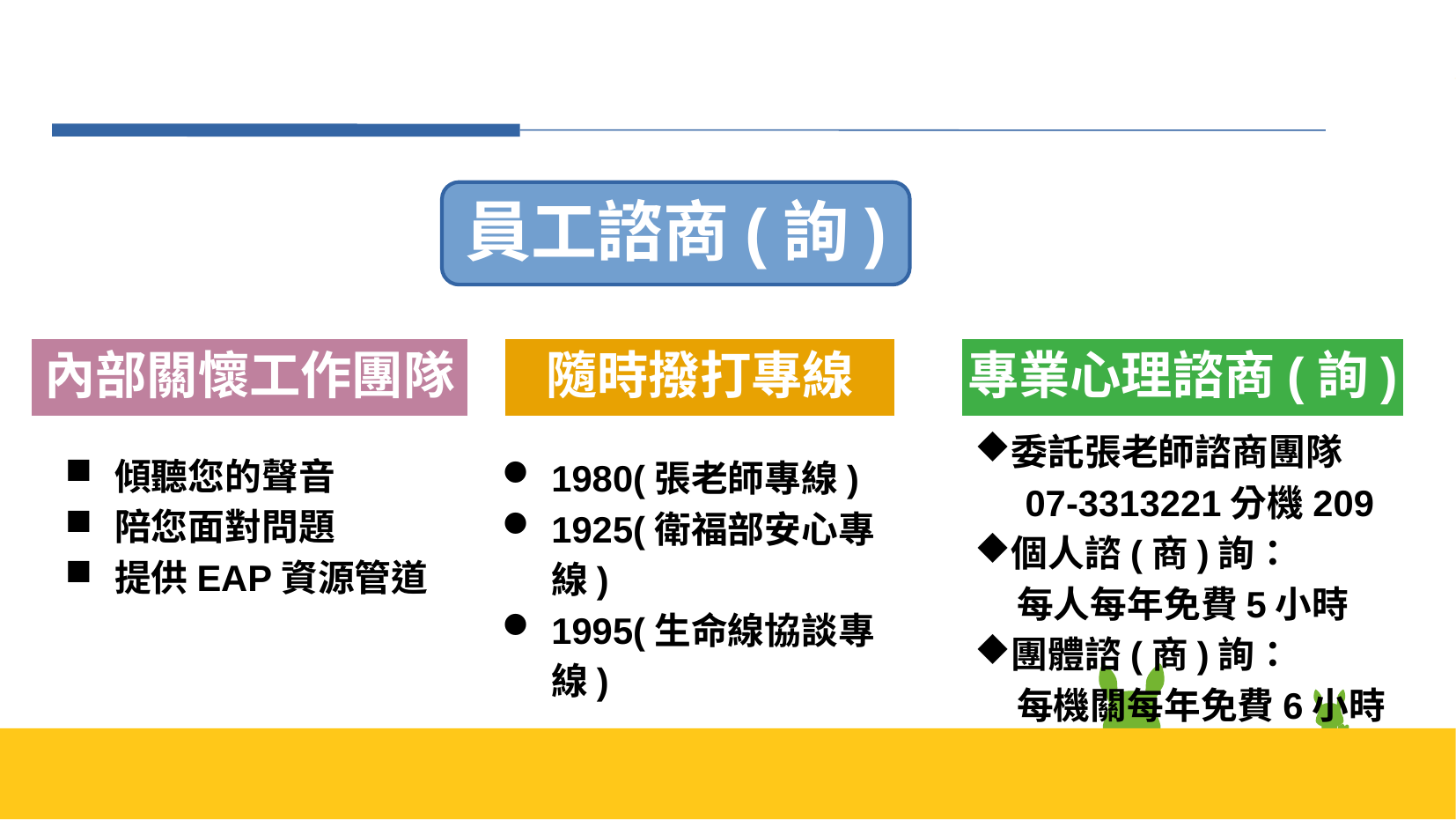

員工諮商(詢)
內部關懷工作團隊
隨時撥打專線
專業心理諮商(詢)
委託張老師諮商團隊
     07-3313221分機209
個人諮(商)詢：
    每人每年免費5小時
團體諮(商)詢：
    每機關每年免費6小時
傾聽您的聲音
陪您面對問題
提供EAP資源管道
1980(張老師專線)
1925(衛福部安心專線)
1995(生命線協談專線)